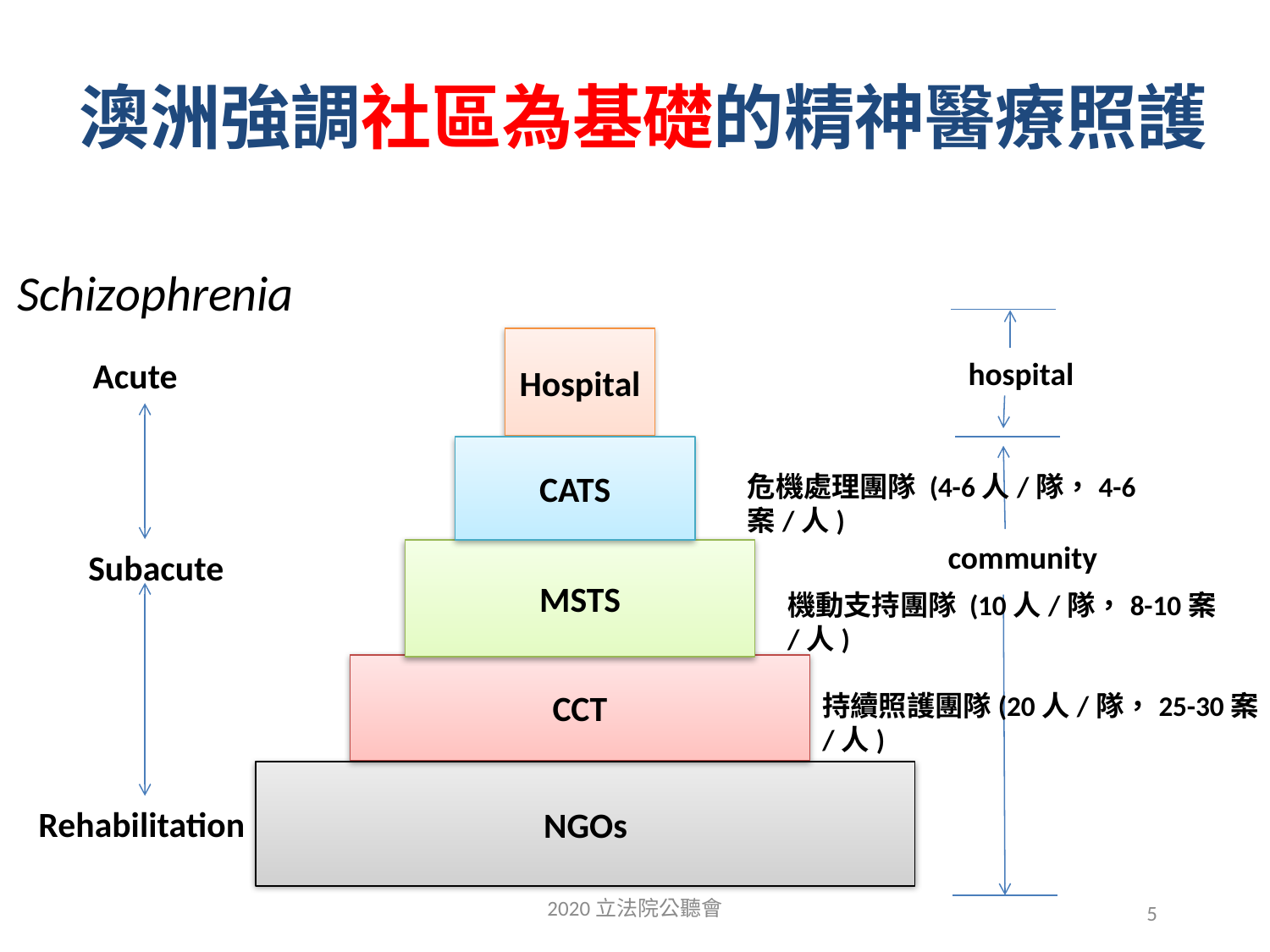

# 澳洲強調社區為基礎的精神醫療照護
Schizophrenia
Hospital
Acute
hospital
CATS
危機處理團隊 (4-6人/隊，4-6案/人)
community
Subacute
MSTS
機動支持團隊 (10人/隊，8-10案/人)
CCT
持續照護團隊(20人/隊，25-30案/人)
NGOs
Rehabilitation
2020立法院公聽會
5